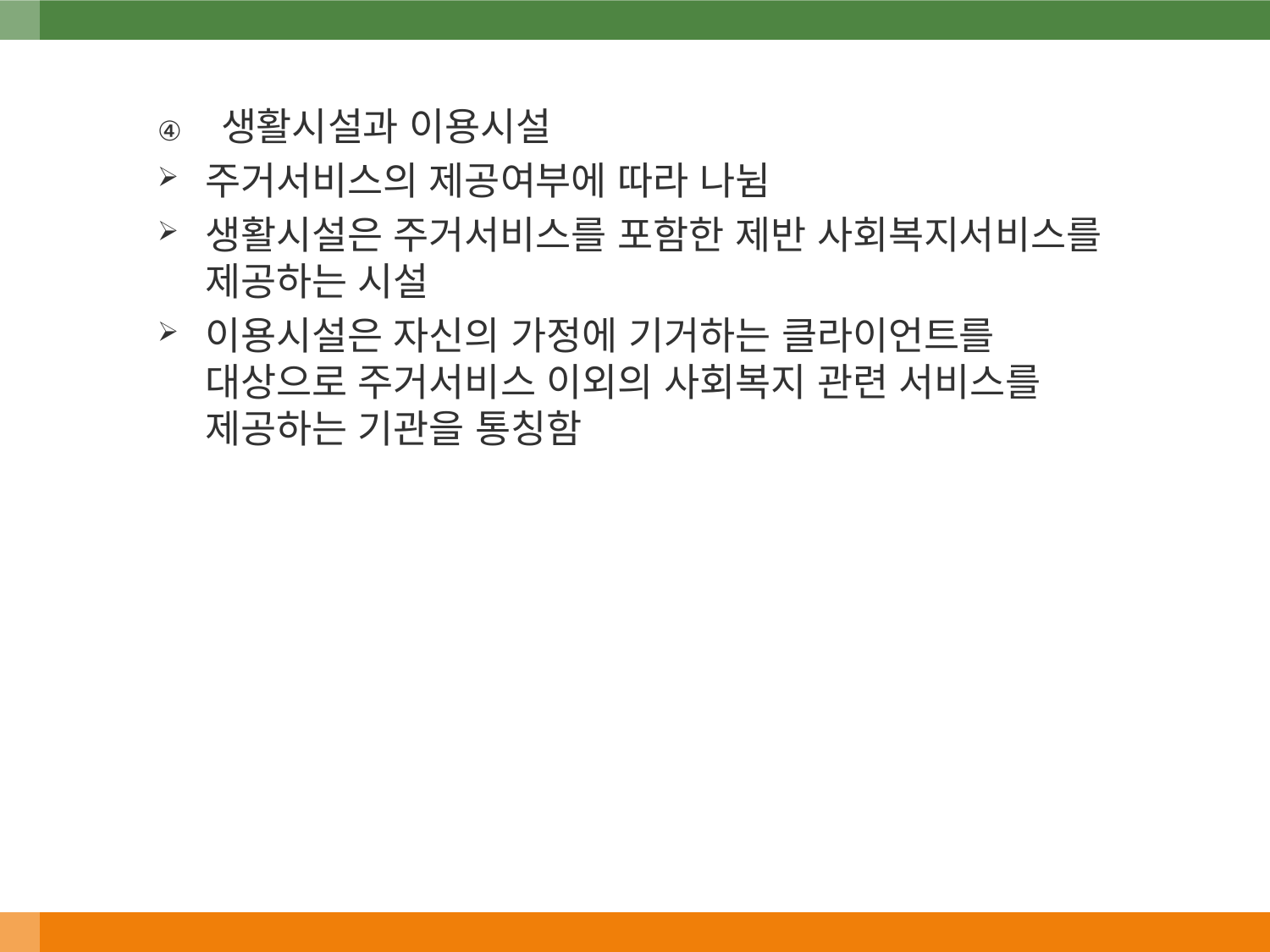

생활시설과 이용시설
주거서비스의 제공여부에 따라 나뉨
생활시설은 주거서비스를 포함한 제반 사회복지서비스를 제공하는 시설
이용시설은 자신의 가정에 기거하는 클라이언트를 대상으로 주거서비스 이외의 사회복지 관련 서비스를 제공하는 기관을 통칭함